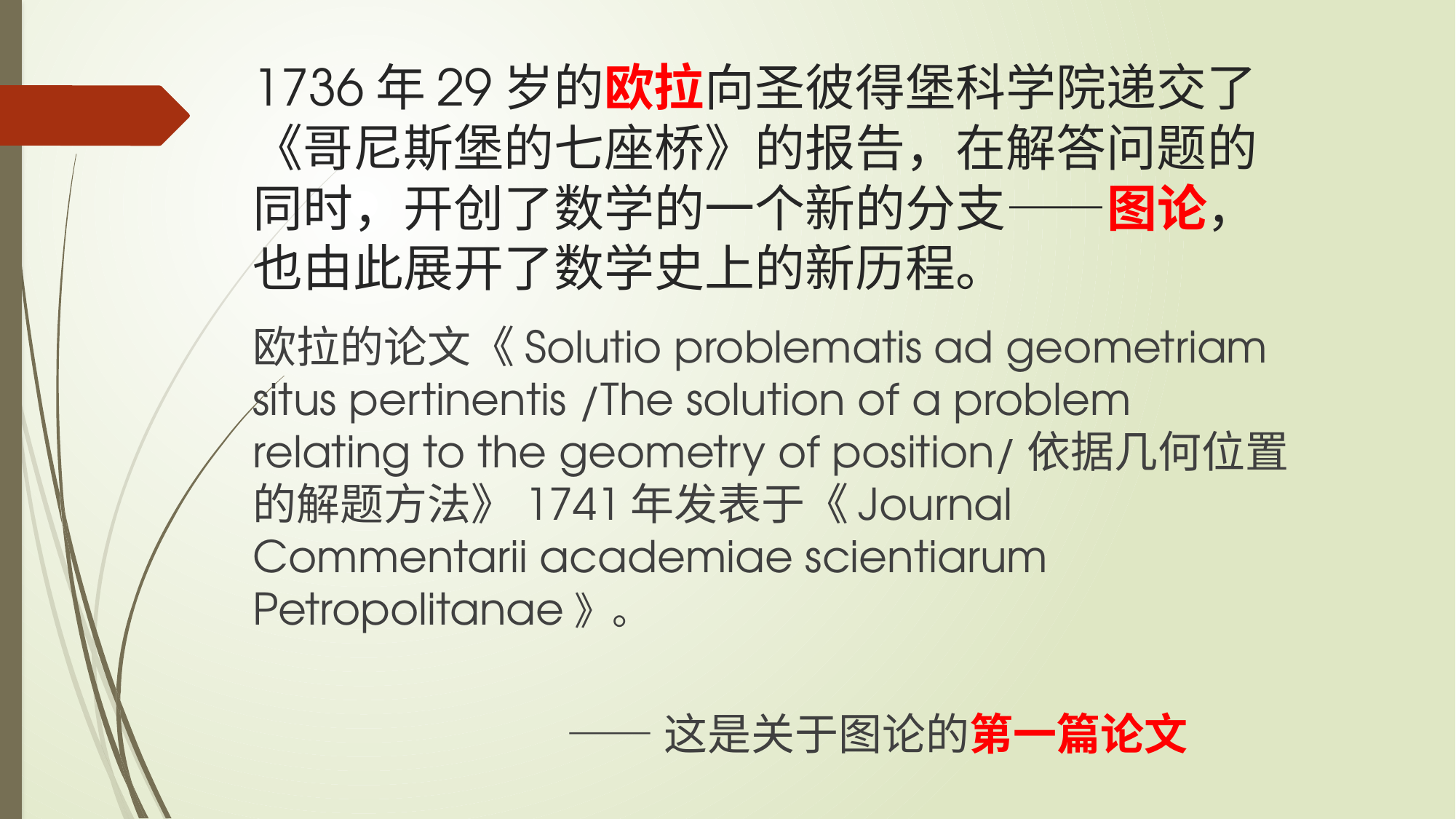

# 1736年29岁的欧拉向圣彼得堡科学院递交了《哥尼斯堡的七座桥》的报告，在解答问题的同时，开创了数学的一个新的分支——图论，也由此展开了数学史上的新历程。
欧拉的论文《Solutio problematis ad geometriam situs pertinentis /The solution of a problem relating to the geometry of position/依据几何位置的解题方法》1741年发表于《Journal Commentarii academiae scientiarum Petropolitanae》。

                                ——这是关于图论的第一篇论文